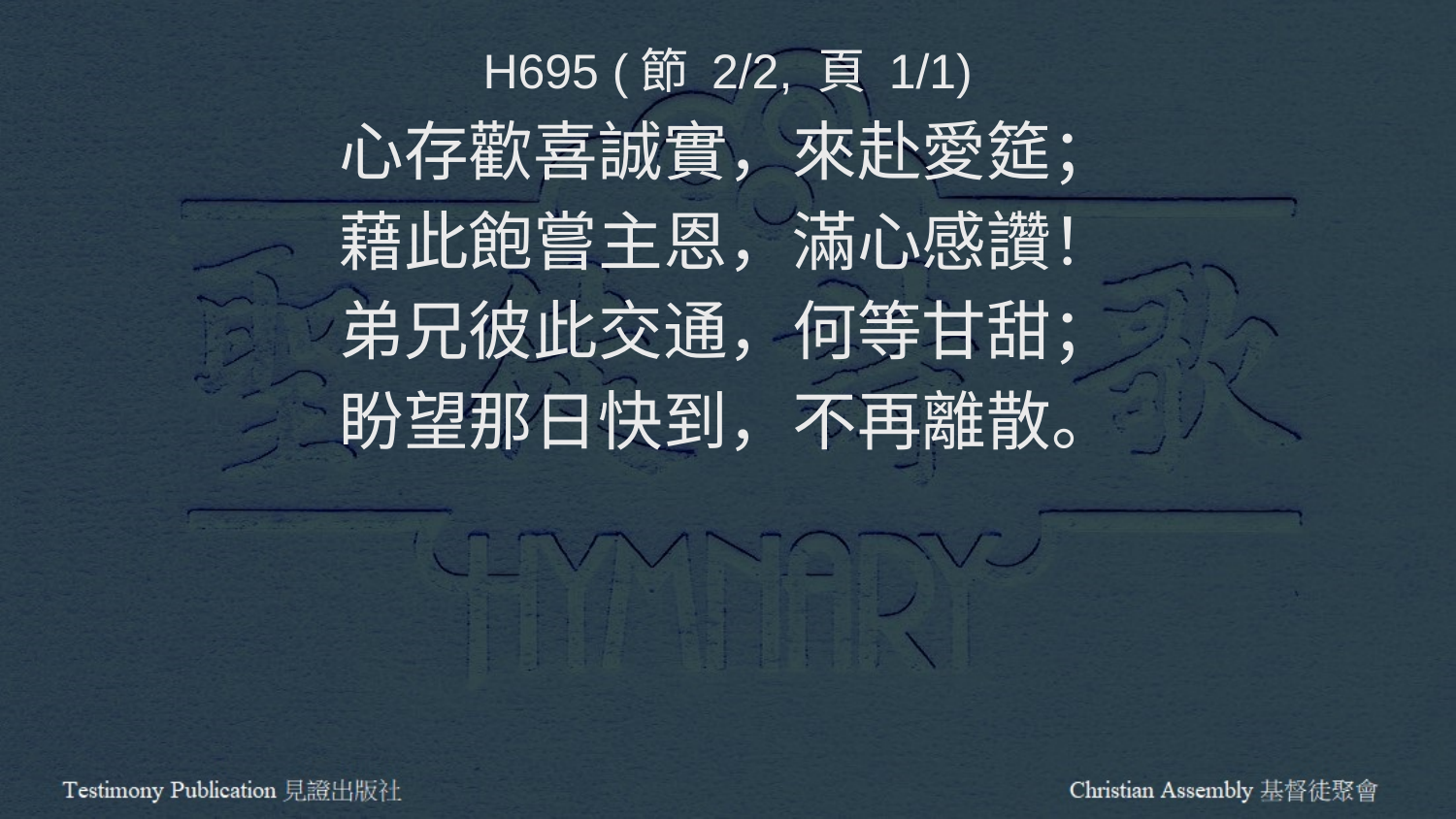

H695 (節 2/2, 頁 1/1)
心存歡喜誠實，來赴愛筵；
藉此飽嘗主恩，滿心感讚！
弟兄彼此交通，何等甘甜；
盼望那日快到，不再離散。